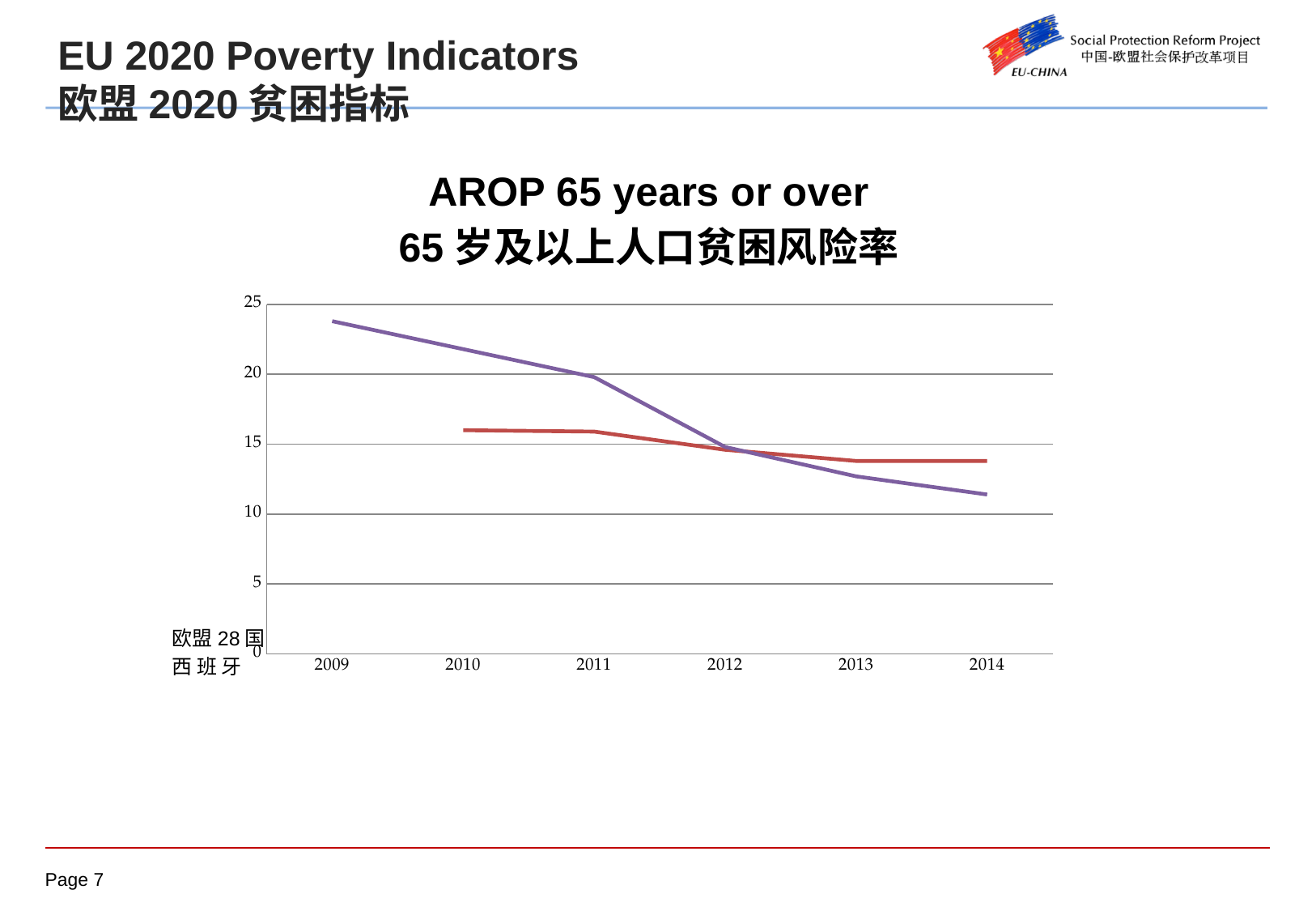

EU 2020 Poverty Indicators
欧盟2020贫困指标

### Chart: AROP 65 years or over
65岁及以上人口贫困风险率

| Category | EU 28 | Spain |
|---|---|---|
| 2009 | None | 23.8 |
| 2010 | 16.0 | 21.8 |
| 2011 | 15.9 | 19.8 |
| 2012 | 14.6 | 14.8 |
| 2013 | 13.8 | 12.7 |
| 2014 | 13.8 | 11.4 |
欧盟28国
西 班 牙